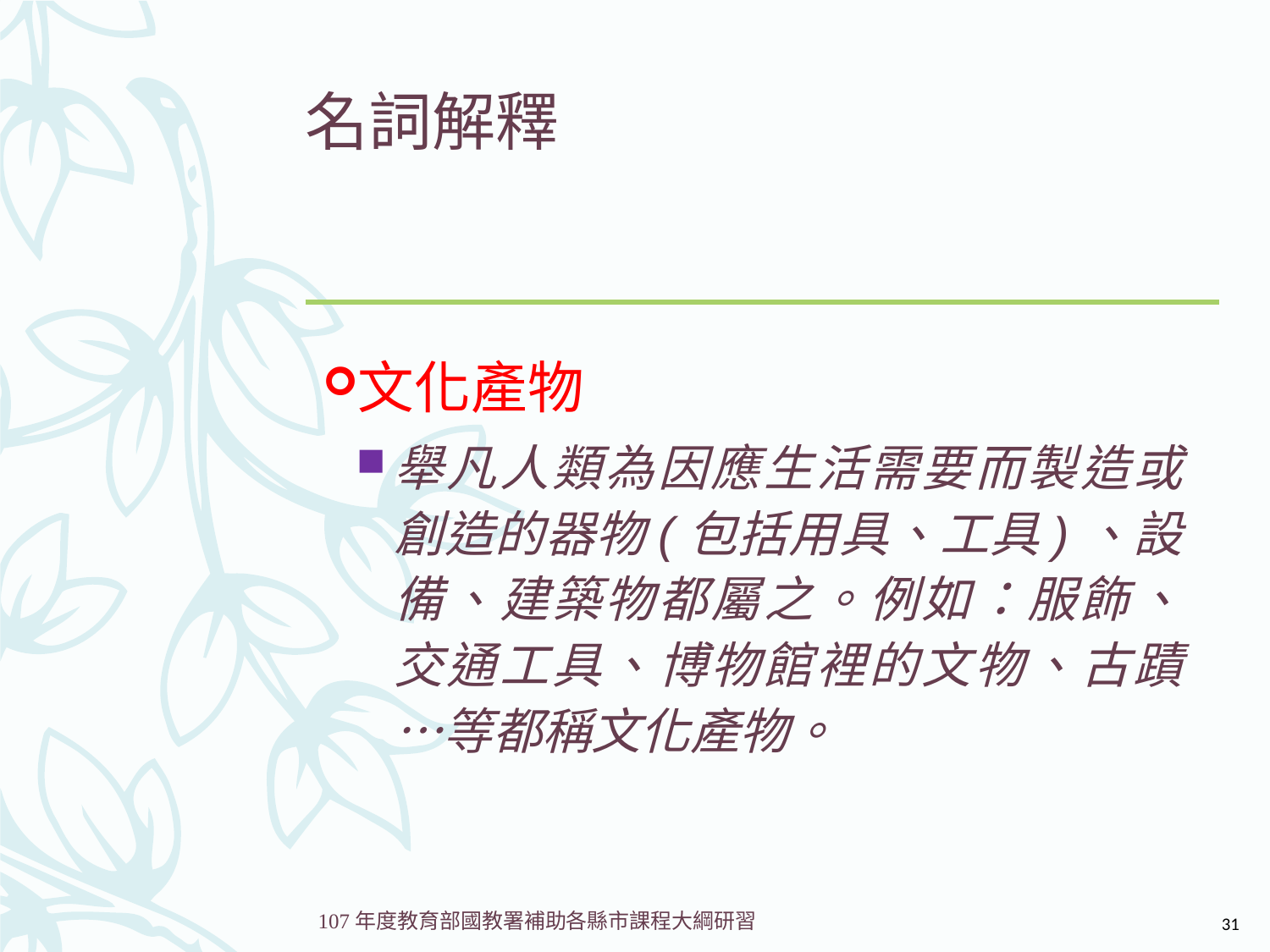

# 名詞解釋
文化產物
舉凡人類為因應生活需要而製造或創造的器物(包括用具、工具)、設備、建築物都屬之。例如：服飾、交通工具、博物館裡的文物、古蹟…等都稱文化產物。

31
107年度教育部國教署補助各縣市課程大綱研習